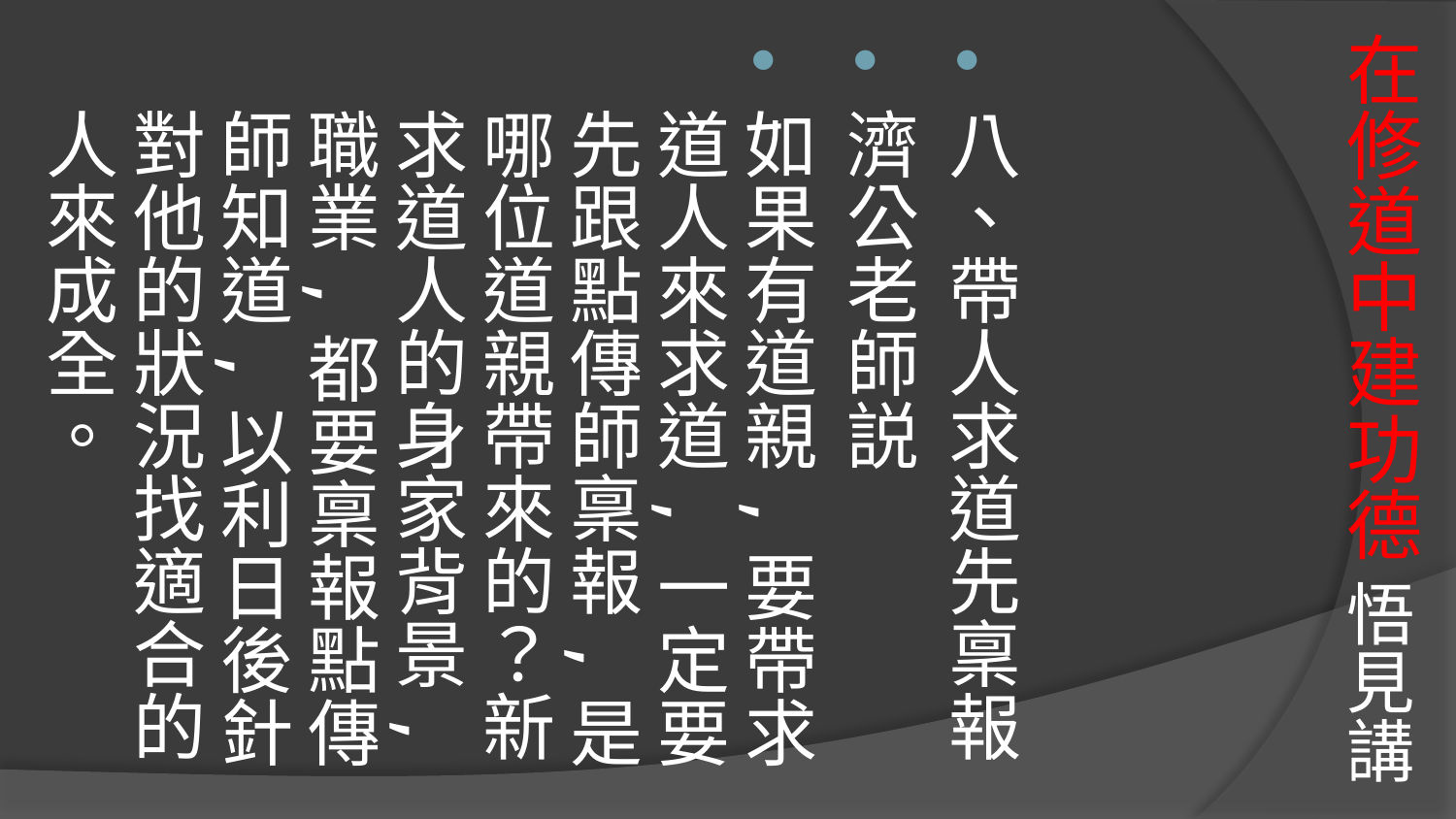

# 在修道中建功德 悟見講
八、帶人求道先稟報
濟公老師説
如果有道親,要帶求道人來求道,一定要先跟點傳師稟報,是哪位道親帶來的？新求道人的身家背景,職業,都要稟報點傳師知道,以利日後針對他的狀況找適合的人來成全。